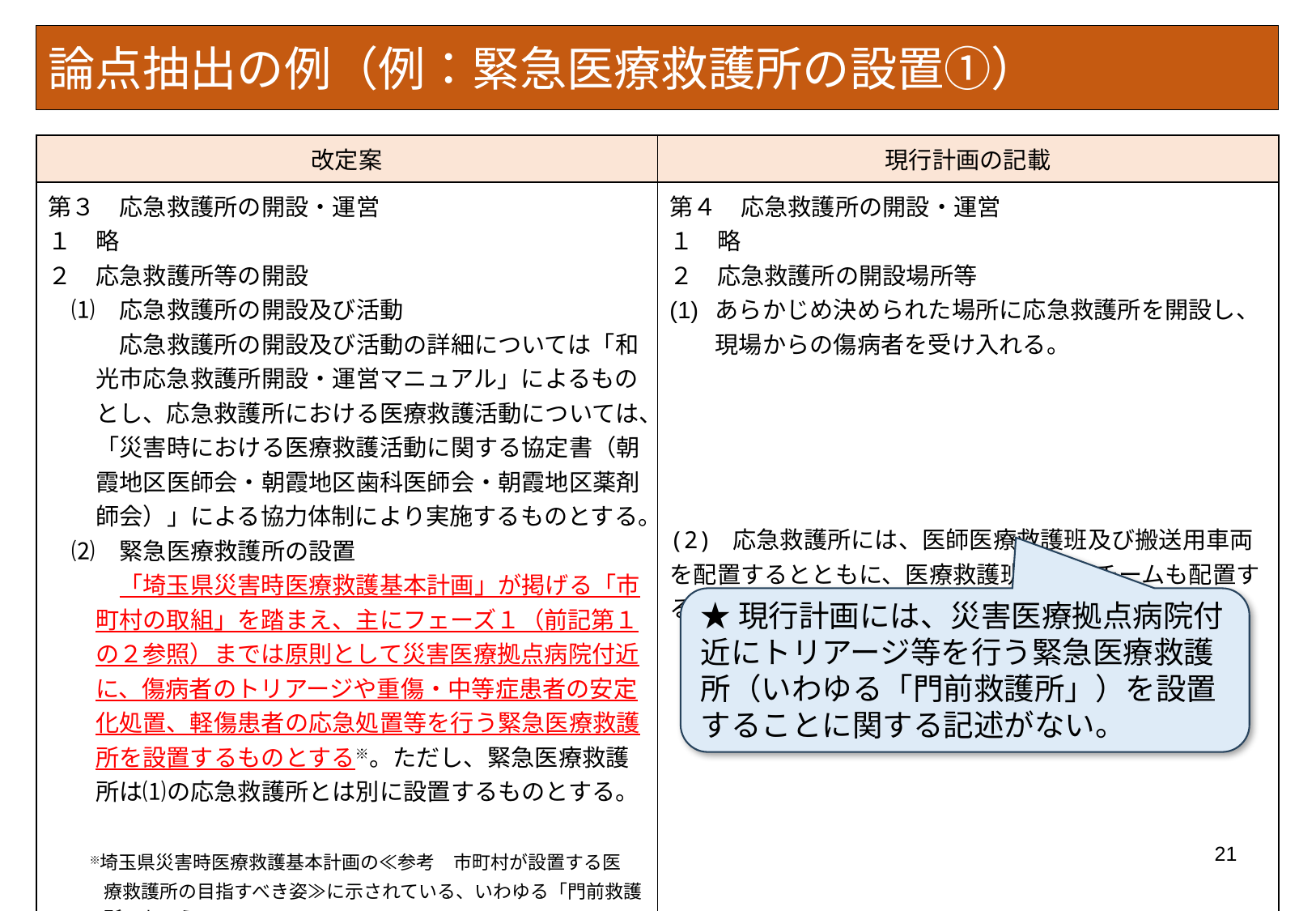

# 論点抽出の例（例：緊急医療救護所の設置①）
| 改定案 | 現行計画の記載 |
| --- | --- |
| 第３　応急救護所の開設・運営 １　略 ２　応急救護所等の開設 　⑴　応急救護所の開設及び活動 　　　応急救護所の開設及び活動の詳細については「和 　　光市応急救護所開設・運営マニュアル」によるもの 　　とし、応急救護所における医療救護活動については、 　　「災害時における医療救護活動に関する協定書（朝 　　霞地区医師会・朝霞地区歯科医師会・朝霞地区薬剤 　　師会）」による協力体制により実施するものとする。 　⑵　緊急医療救護所の設置 　　　「埼玉県災害時医療救護基本計画」が掲げる「市 　　町村の取組」を踏まえ、主にフェーズ１（前記第１ 　　の２参照）までは原則として災害医療拠点病院付近 　　に、傷病者のトリアージや重傷・中等症患者の安定 　　化処置、軽傷患者の応急処置等を行う緊急医療救護 　　所を設置するものとする※。ただし、緊急医療救護 　　所は⑴の応急救護所とは別に設置するものとする。 　　 　　　※埼玉県災害時医療救護基本計画の≪参考　市町村が設置する医 　　　療救護所の目指すべき姿≫に示されている、いわゆる「門前救護 　　　所」をいう。 | 第４　応急救護所の開設・運営 １　略  ２　応急救護所の開設場所等 あらかじめ決められた場所に応急救護所を開設し、現場からの傷病者を受け入れる。 (2) 応急救護所には、医師医療救護班及び搬送用車両を配置するとともに、医療救護班の交代チームも配置する。 |
★現行計画には、災害医療拠点病院付近にトリアージ等を行う緊急医療救護所（いわゆる「門前救護所」）を設置することに関する記述がない。
21